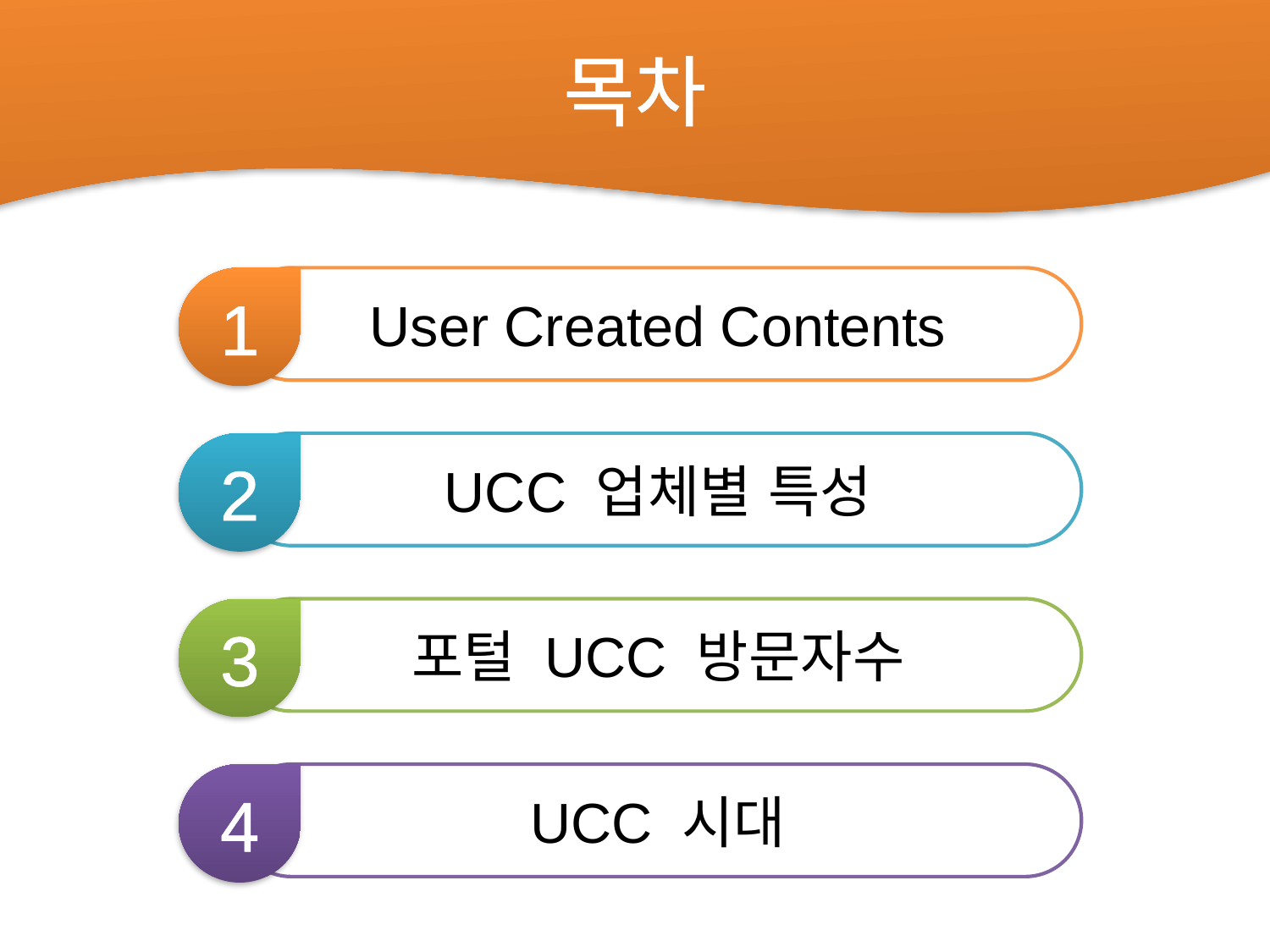

# 목차
1
User Created Contents
2
UCC 업체별 특성
3
포털 UCC 방문자수
4
UCC 시대